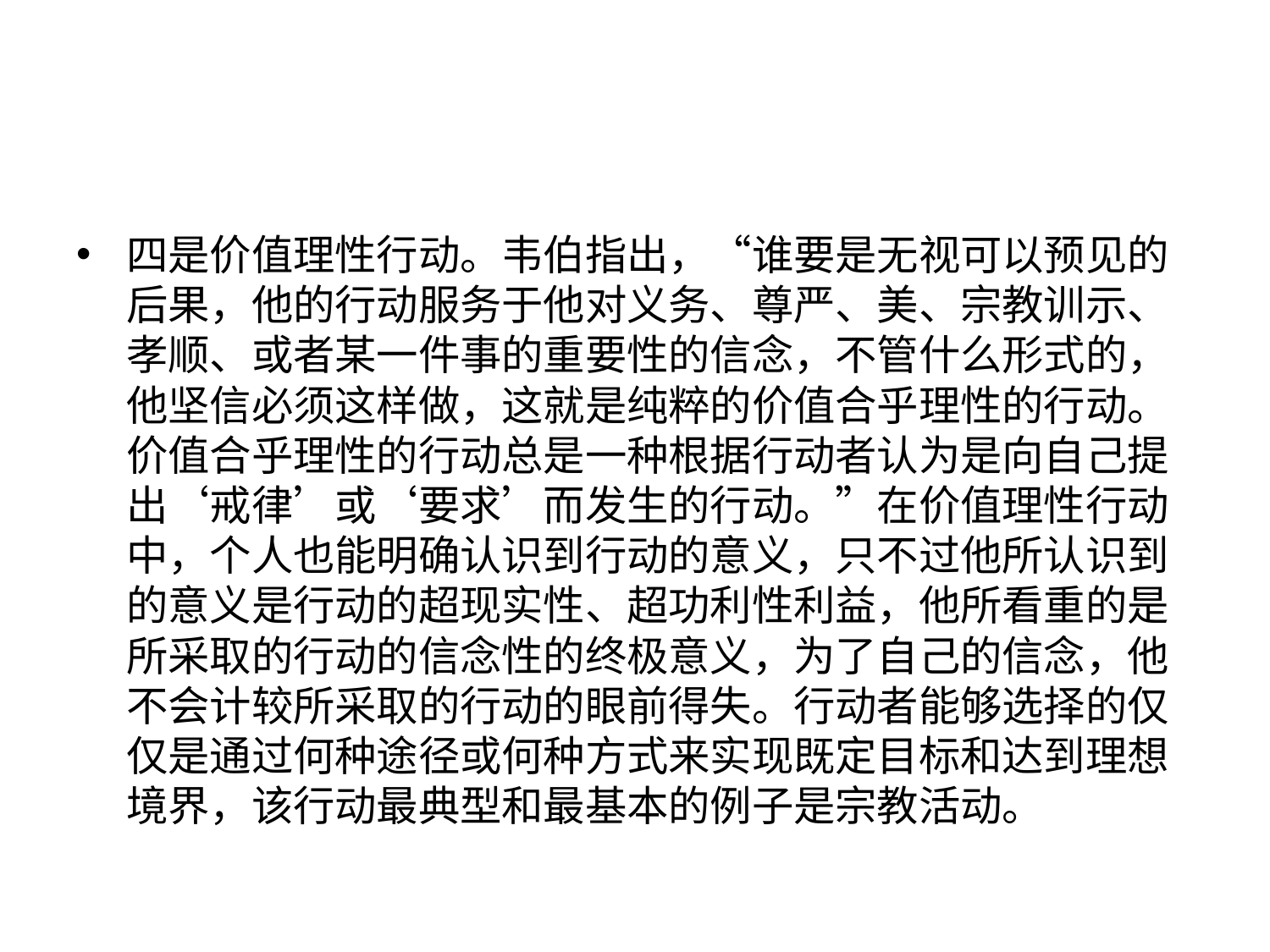

#
四是价值理性行动。韦伯指出，“谁要是无视可以预见的后果，他的行动服务于他对义务、尊严、美、宗教训示、孝顺、或者某一件事的重要性的信念，不管什么形式的，他坚信必须这样做，这就是纯粹的价值合乎理性的行动。价值合乎理性的行动总是一种根据行动者认为是向自己提出‘戒律’或‘要求’而发生的行动。”在价值理性行动中，个人也能明确认识到行动的意义，只不过他所认识到的意义是行动的超现实性、超功利性利益，他所看重的是所采取的行动的信念性的终极意义，为了自己的信念，他不会计较所采取的行动的眼前得失。行动者能够选择的仅仅是通过何种途径或何种方式来实现既定目标和达到理想境界，该行动最典型和最基本的例子是宗教活动。